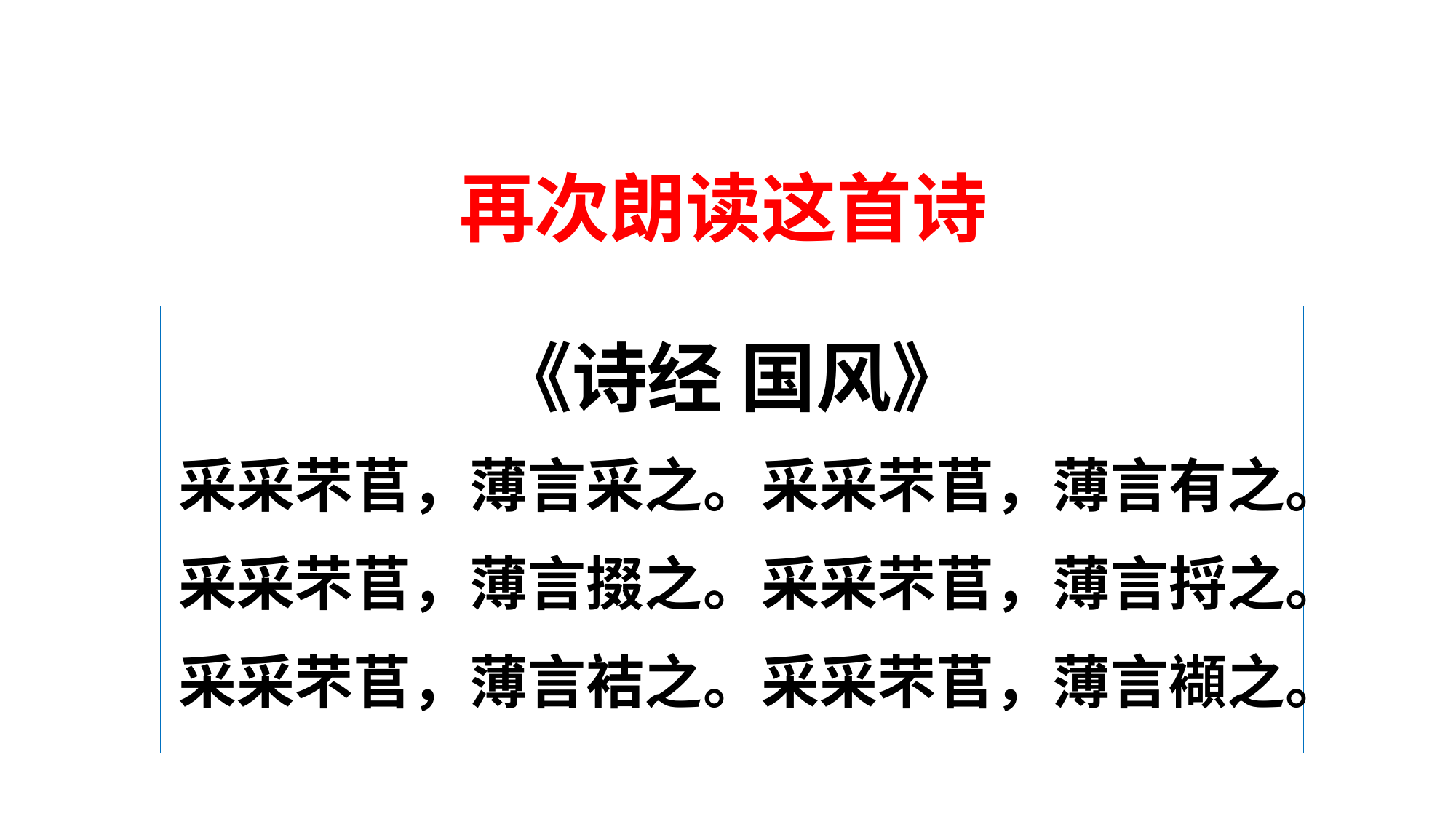

# 再次朗读这首诗
《诗经 国风》
采采芣苢，薄言采之。采采芣苢，薄言有之。
采采芣苢，薄言掇之。采采芣苢，薄言捋之。
采采芣苢，薄言袺之。采采芣苢，薄言襭之。